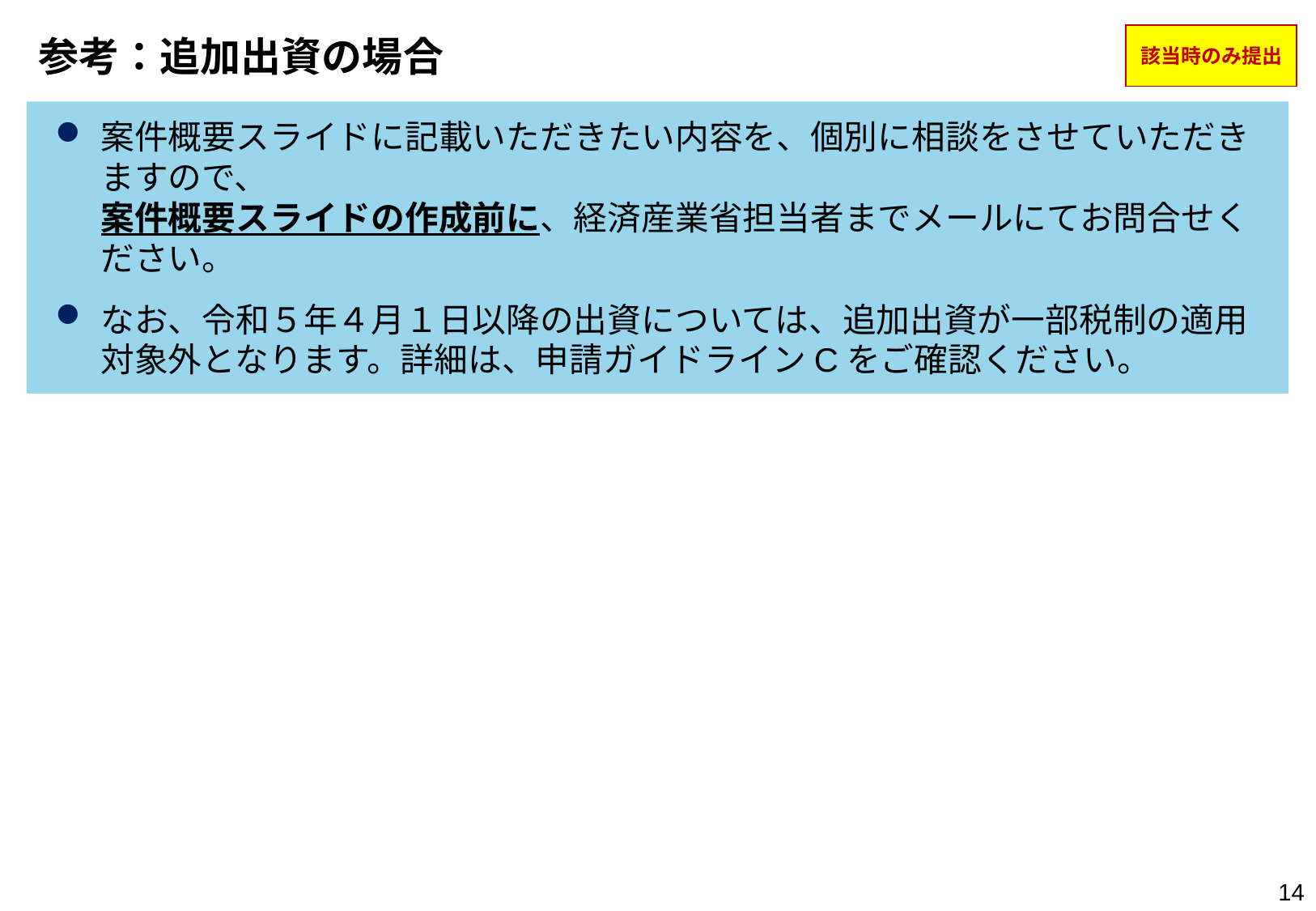

# 参考：追加出資の場合
該当時のみ提出
案件概要スライドに記載いただきたい内容を、個別に相談をさせていただきますので、
案件概要スライドの作成前に、経済産業省担当者までメールにてお問合せください。
なお、令和５年４月１日以降の出資については、追加出資が一部税制の適用対象外となります。詳細は、申請ガイドラインCをご確認ください。
14